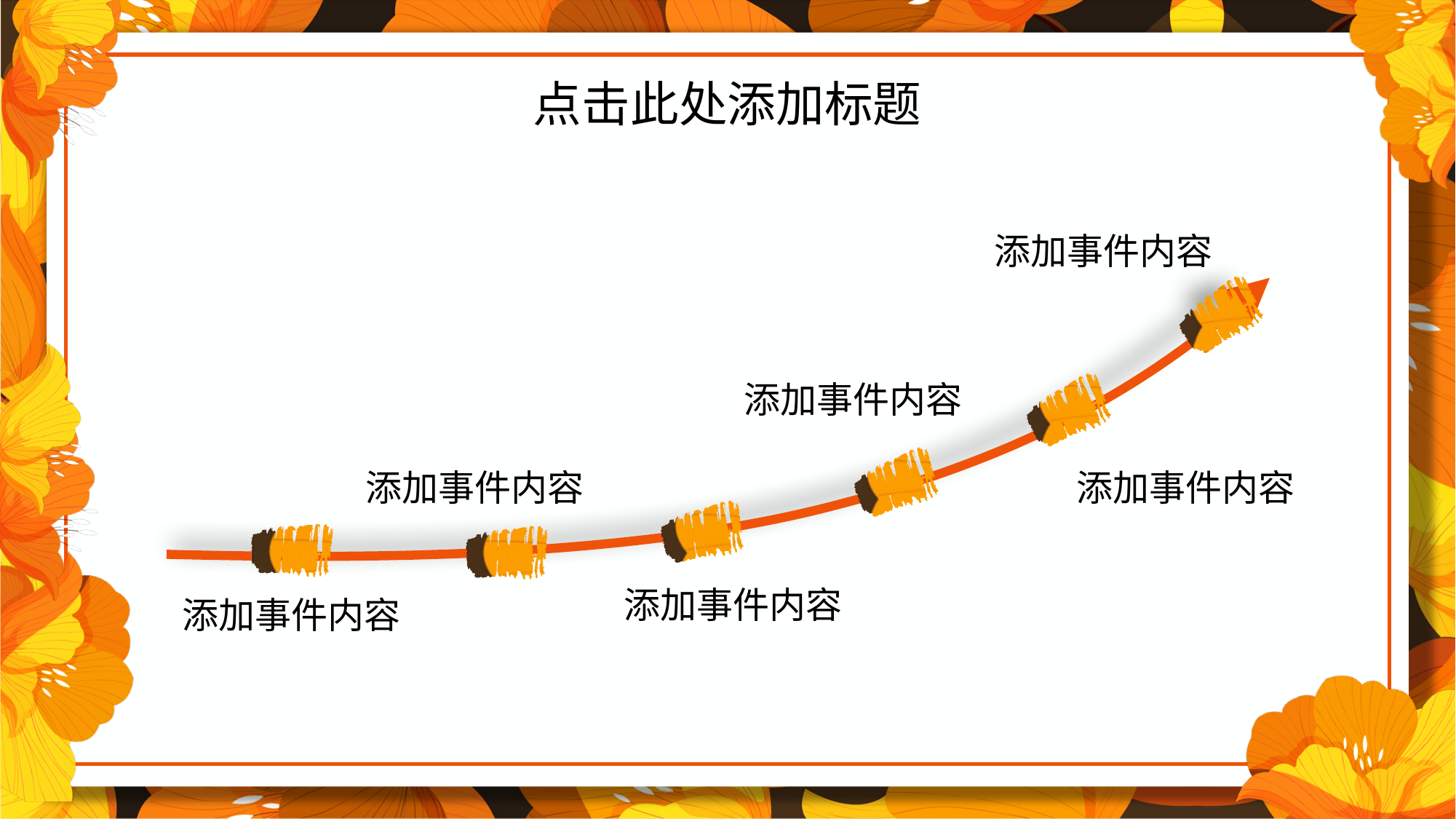

点击此处添加标题
添加事件内容

添加事件内容

添加事件内容
添加事件内容

添加事件内容
添加事件内容